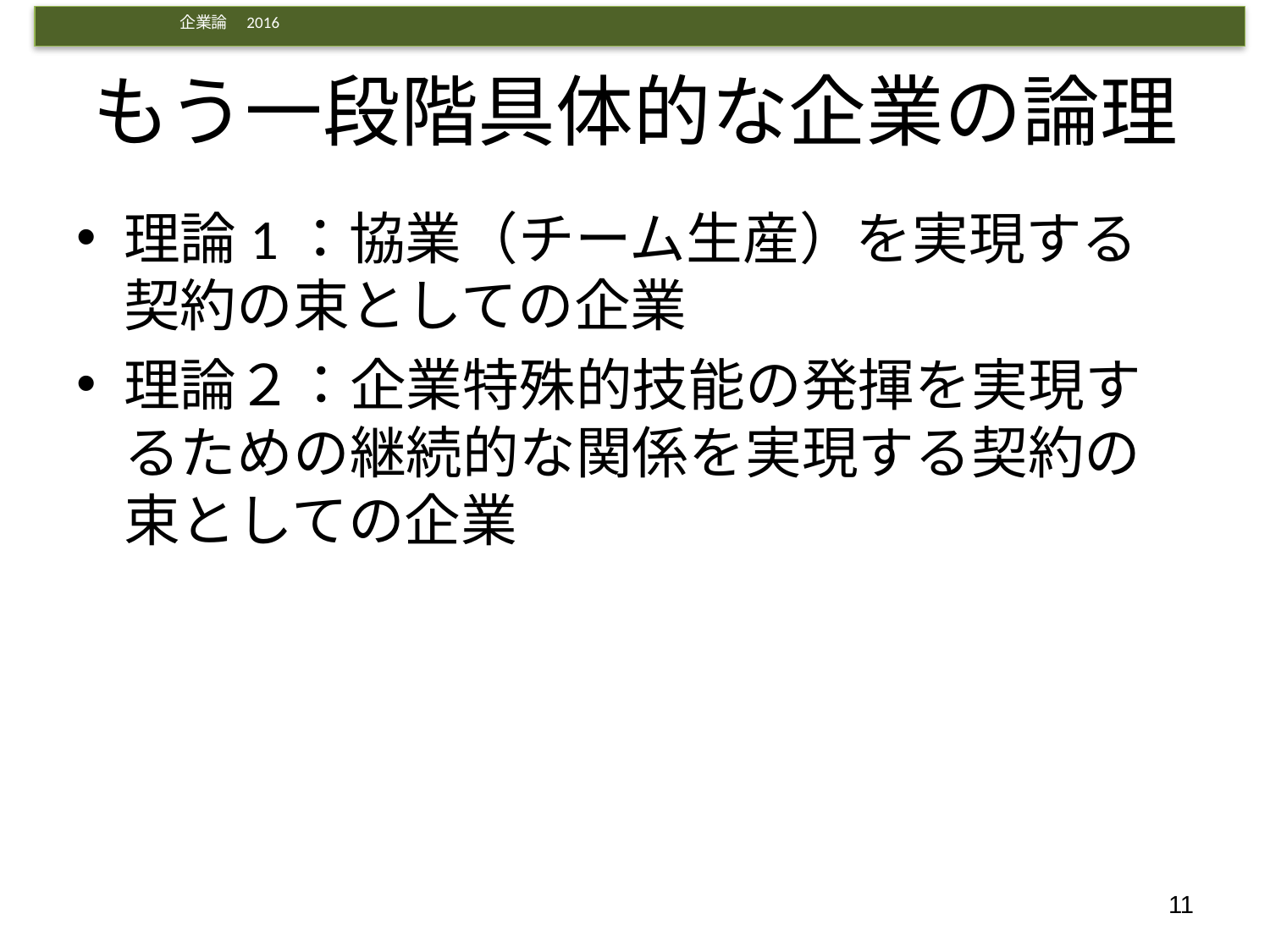

# もう一段階具体的な企業の論理
理論1：協業（チーム生産）を実現する契約の束としての企業
理論２：企業特殊的技能の発揮を実現するための継続的な関係を実現する契約の束としての企業
11